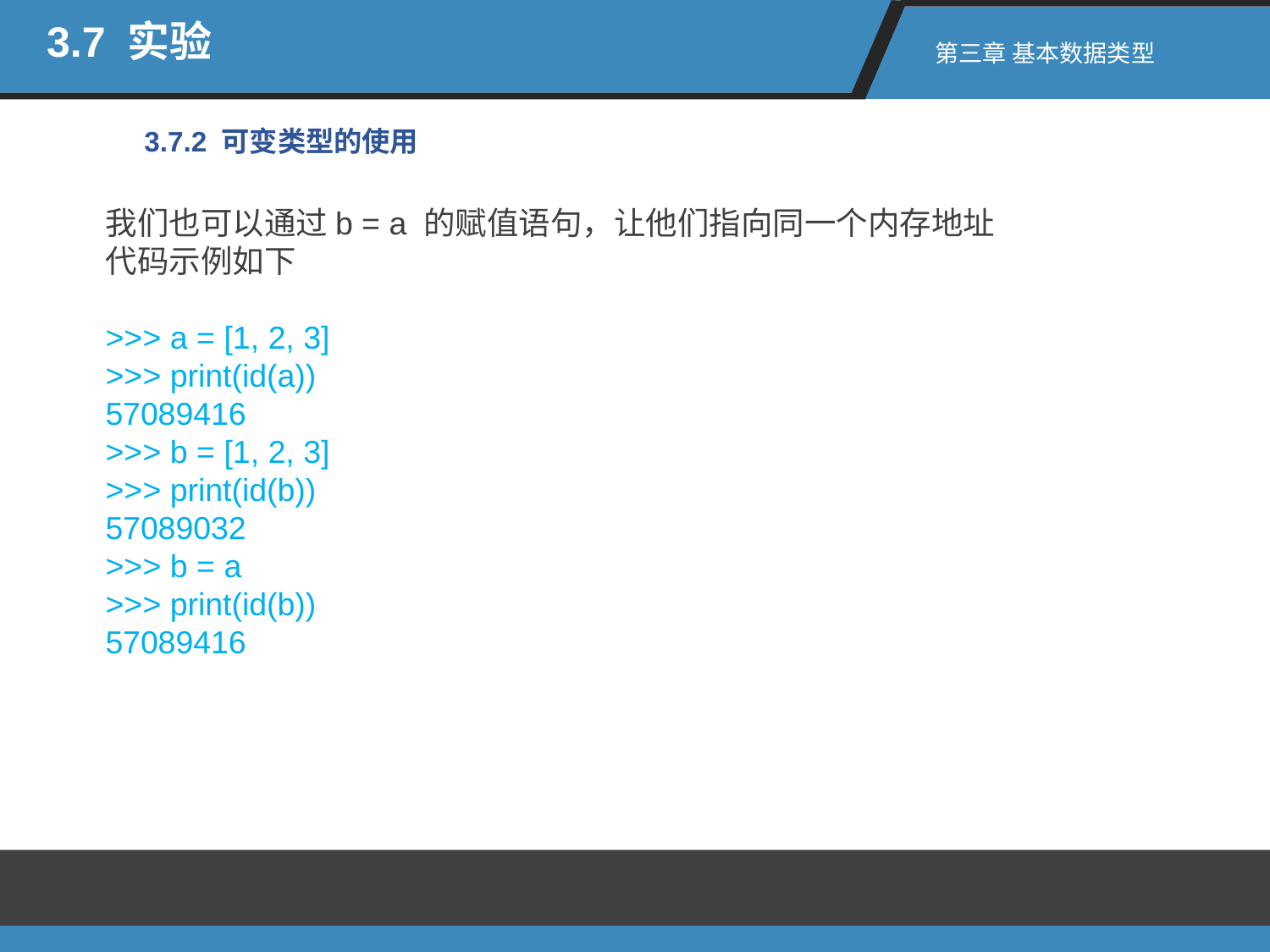

3.7 实验
第三章 基本数据类型
3.7.2 可变类型的使用
我们也可以通过b = a 的赋值语句，让他们指向同一个内存地址
代码示例如下

>>> a = [1, 2, 3]
>>> print(id(a))
57089416
>>> b = [1, 2, 3]
>>> print(id(b))
57089032
>>> b = a
>>> print(id(b))
57089416